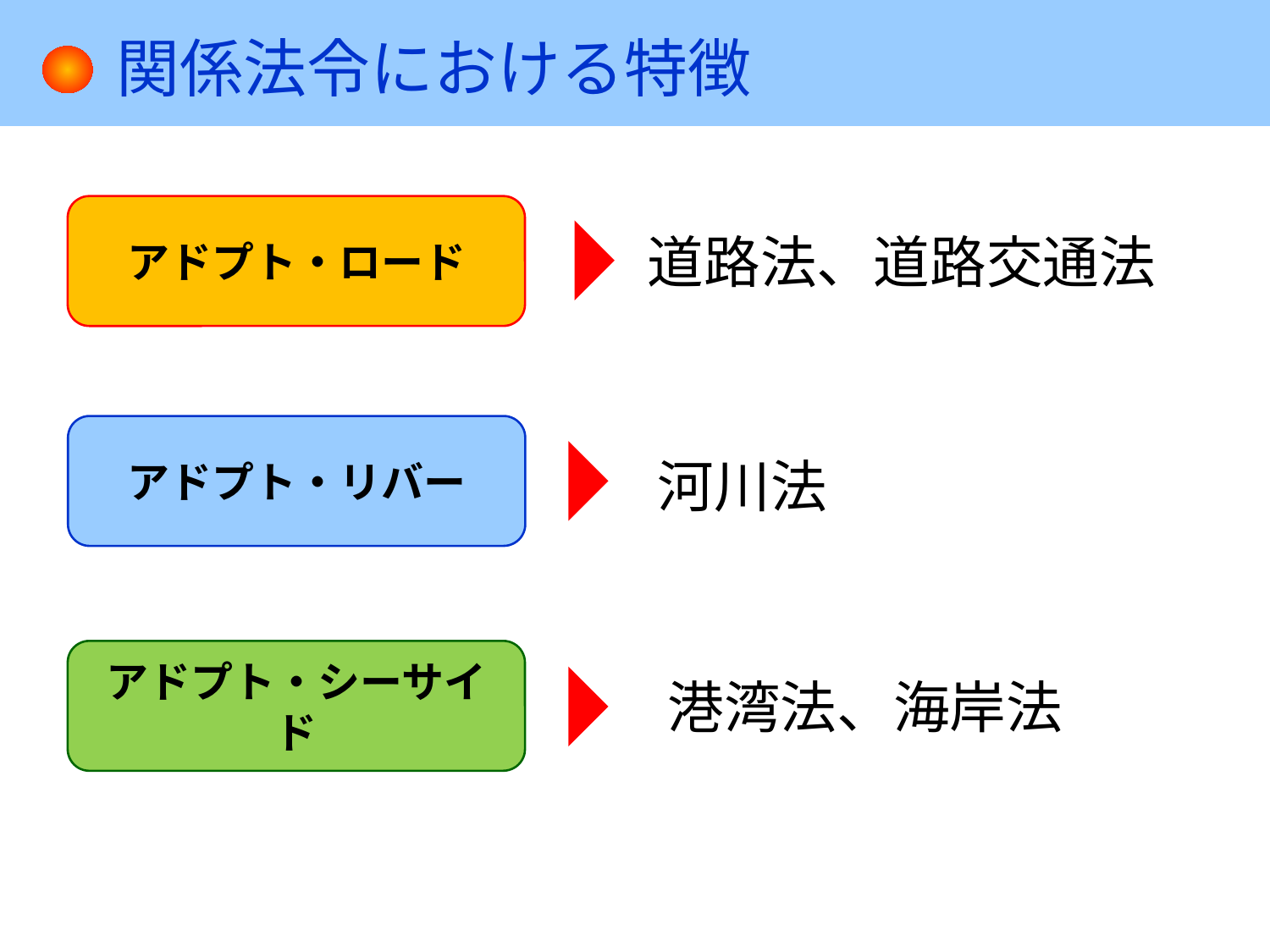

# 関係法令における特徴

アドプト・ロード
道路法、道路交通法

アドプト・リバー
河川法

アドプト・シーサイド
港湾法、海岸法